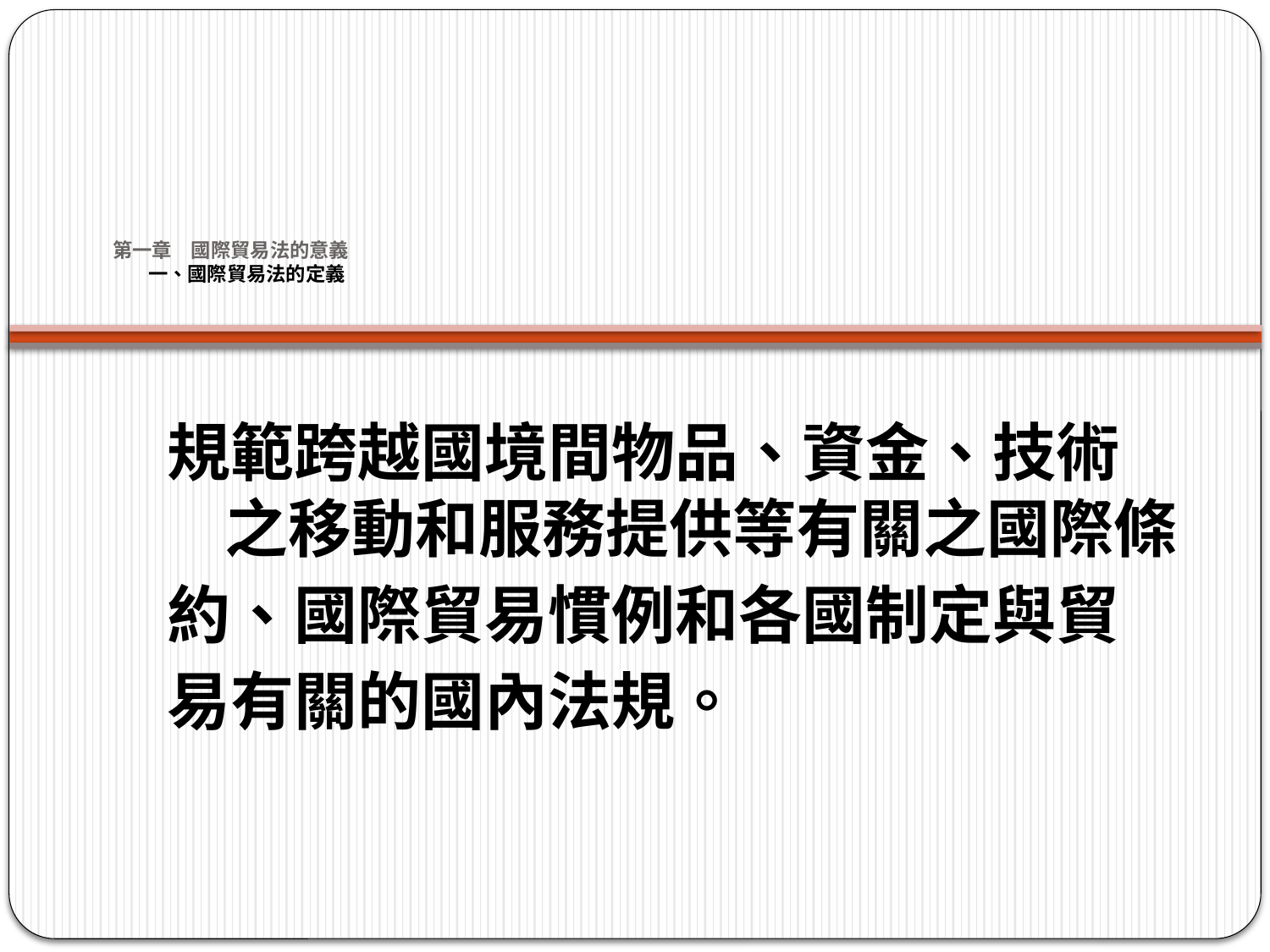

# 第一章　國際貿易法的意義 一、國際貿易法的定義
規範跨越國境間物品、資金、技術         之移動和服務提供等有關之國際條
約、國際貿易慣例和各國制定與貿
易有關的國內法規。